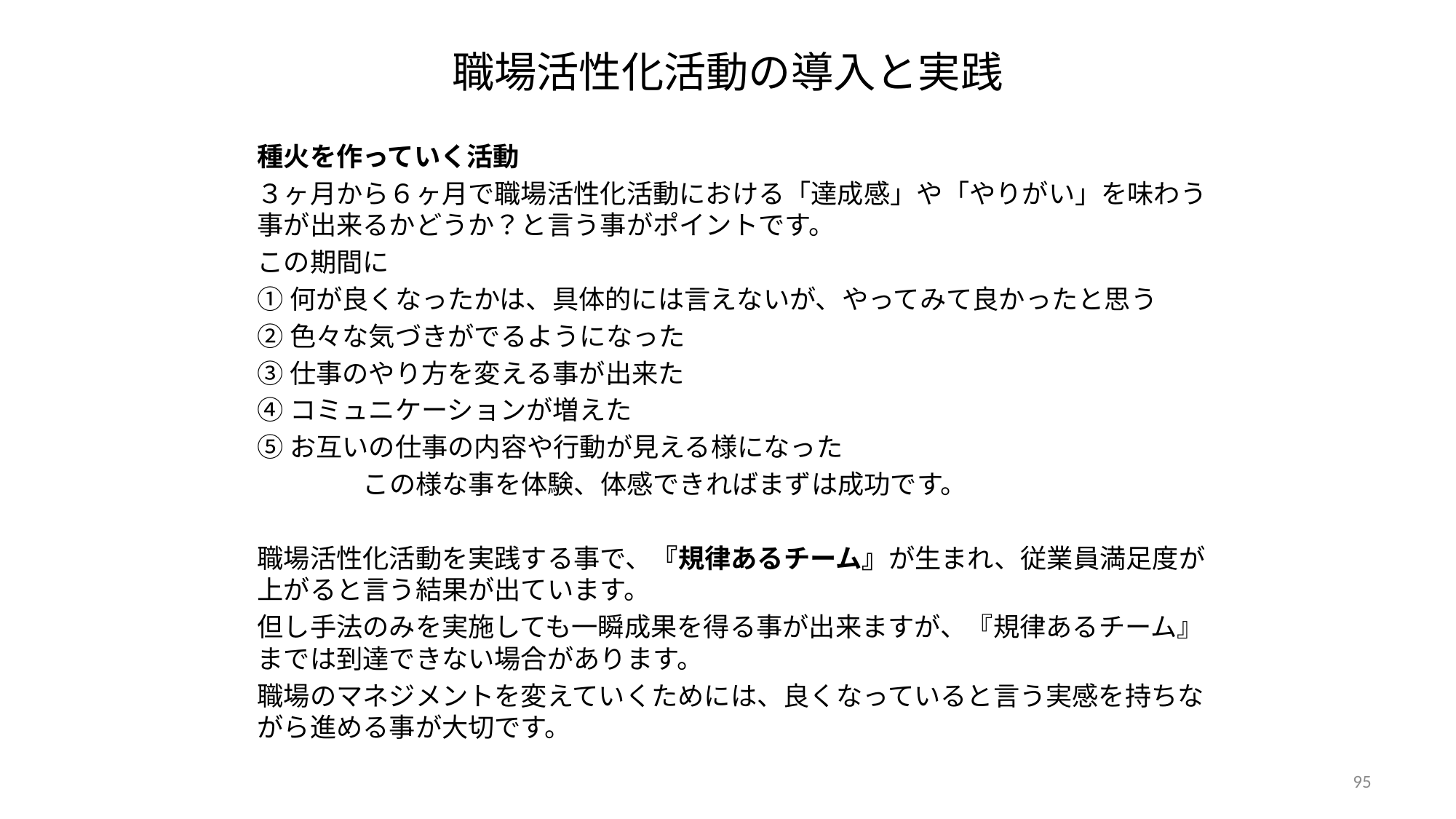

# 職場活性化活動の導入と実践
種火を作っていく活動
３ヶ月から６ヶ月で職場活性化活動における「達成感」や「やりがい」を味わう事が出来るかどうか？と言う事がポイントです。
この期間に
①何が良くなったかは、具体的には言えないが、やってみて良かったと思う
②色々な気づきがでるようになった
③仕事のやり方を変える事が出来た
④コミュニケーションが増えた
⑤お互いの仕事の内容や行動が見える様になった
		この様な事を体験、体感できればまずは成功です。

職場活性化活動を実践する事で、『規律あるチーム』が生まれ、従業員満足度が上がると言う結果が出ています。
但し手法のみを実施しても一瞬成果を得る事が出来ますが、『規律あるチーム』までは到達できない場合があります。
職場のマネジメントを変えていくためには、良くなっていると言う実感を持ちながら進める事が大切です。
95